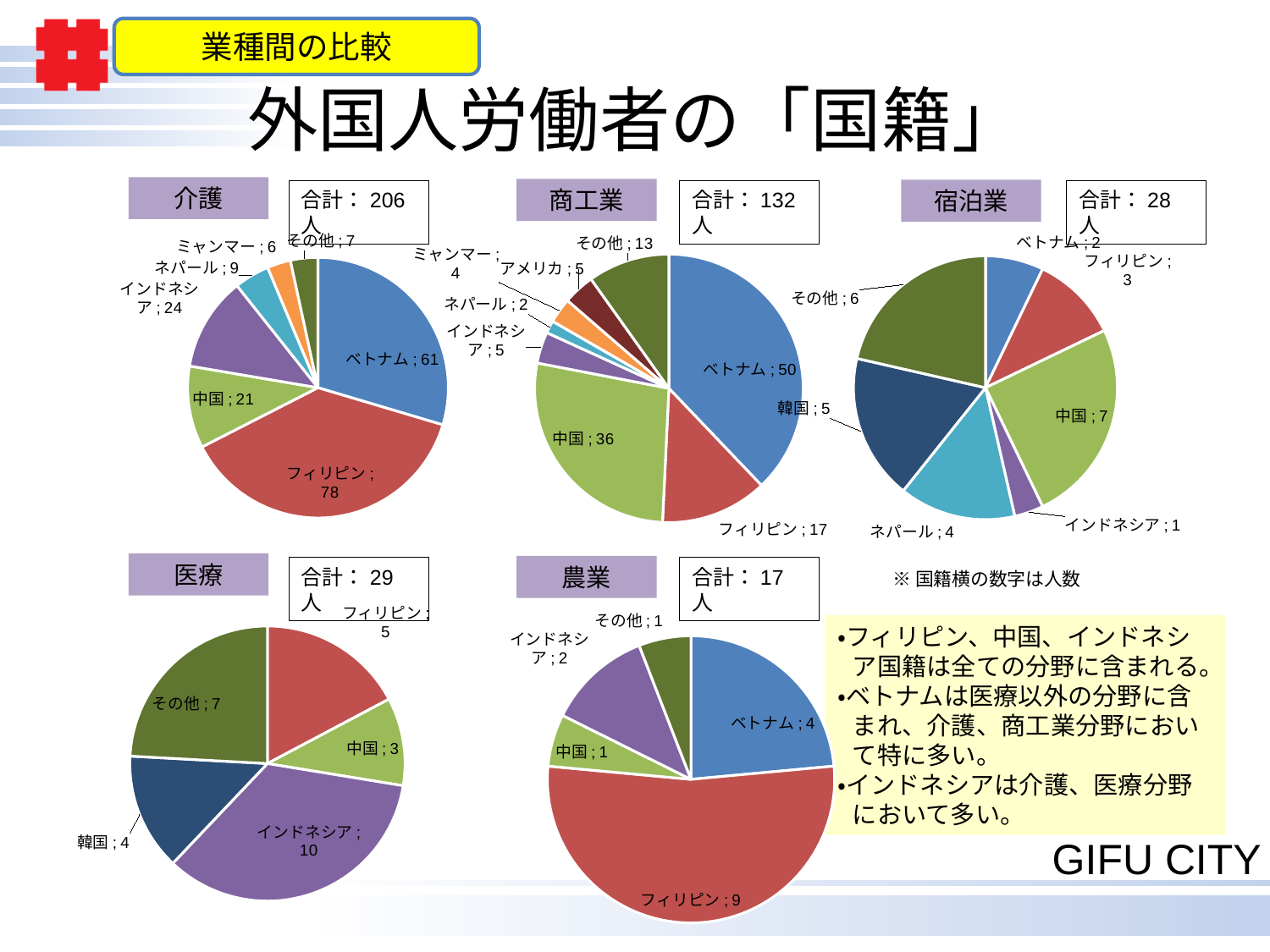

業種間の比較
# 外国人労働者の「国籍」
介護
商工業
宿泊業
合計：206人
合計：132人
合計：28人

### Chart

| Category |  |
|---|---|
| ベトナム | 61.0 |
| フィリピン | 78.0 |
| 中国 | 21.0 |
| インドネシア | 24.0 |
| ネパール | 9.0 |
| ミャンマー | 6.0 |
| 韓国 | 0.0 |
| アメリカ | 0.0 |
| その他 | 7.0 |

### Chart

| Category |  |
|---|---|
| ベトナム | 50.0 |
| フィリピン | 17.0 |
| 中国 | 36.0 |
| インドネシア | 5.0 |
| ネパール | 2.0 |
| ミャンマー | 4.0 |
| 韓国 | 0.0 |
| アメリカ | 5.0 |
| その他 | 13.0 |

### Chart

| Category |  |
|---|---|
| ベトナム | 2.0 |
| フィリピン | 3.0 |
| 中国 | 7.0 |
| インドネシア | 1.0 |
| ネパール | 4.0 |
| ミャンマー | 0.0 |
| 韓国 | 5.0 |
| アメリカ | 0.0 |
| その他 | 6.0 |
医療
農業
合計：29人
合計：17人
※国籍横の数字は人数

### Chart

| Category |  |
|---|---|
| ベトナム | 0.0 |
| フィリピン | 5.0 |
| 中国 | 3.0 |
| インドネシア | 10.0 |
| ネパール | 0.0 |
| ミャンマー | 0.0 |
| 韓国 | 4.0 |
| アメリカ | 0.0 |
| その他 | 7.0 |

### Chart

| Category |  |
|---|---|
| ベトナム | 4.0 |
| フィリピン | 9.0 |
| 中国 | 1.0 |
| インドネシア | 2.0 |
| ネパール | 0.0 |
| ミャンマー | 0.0 |
| 韓国 | 0.0 |
| アメリカ | 0.0 |
| その他 | 1.0 |
・フィリピン、中国、インドネシア国籍は全ての分野に含まれる。
・ベトナムは医療以外の分野に含まれ、介護、商工業分野において特に多い。
・インドネシアは介護、医療分野において多い。
7